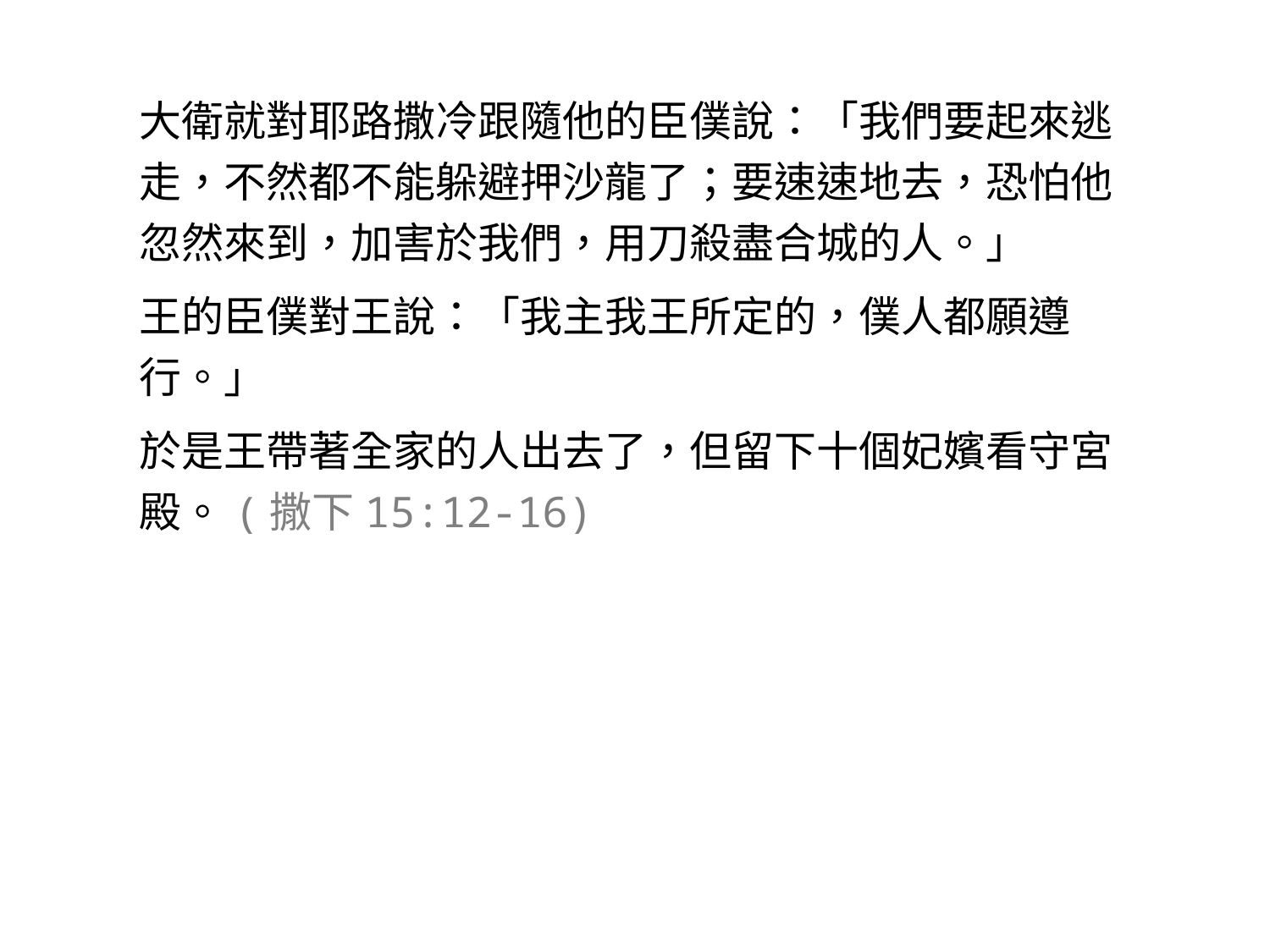

大衛就對耶路撒冷跟隨他的臣僕說：「我們要起來逃走，不然都不能躲避押沙龍了；要速速地去，恐怕他忽然來到，加害於我們，用刀殺盡合城的人。」
王的臣僕對王說：「我主我王所定的，僕人都願遵行。」
於是王帶著全家的人出去了，但留下十個妃嬪看守宮殿。(撒下15:12-16)